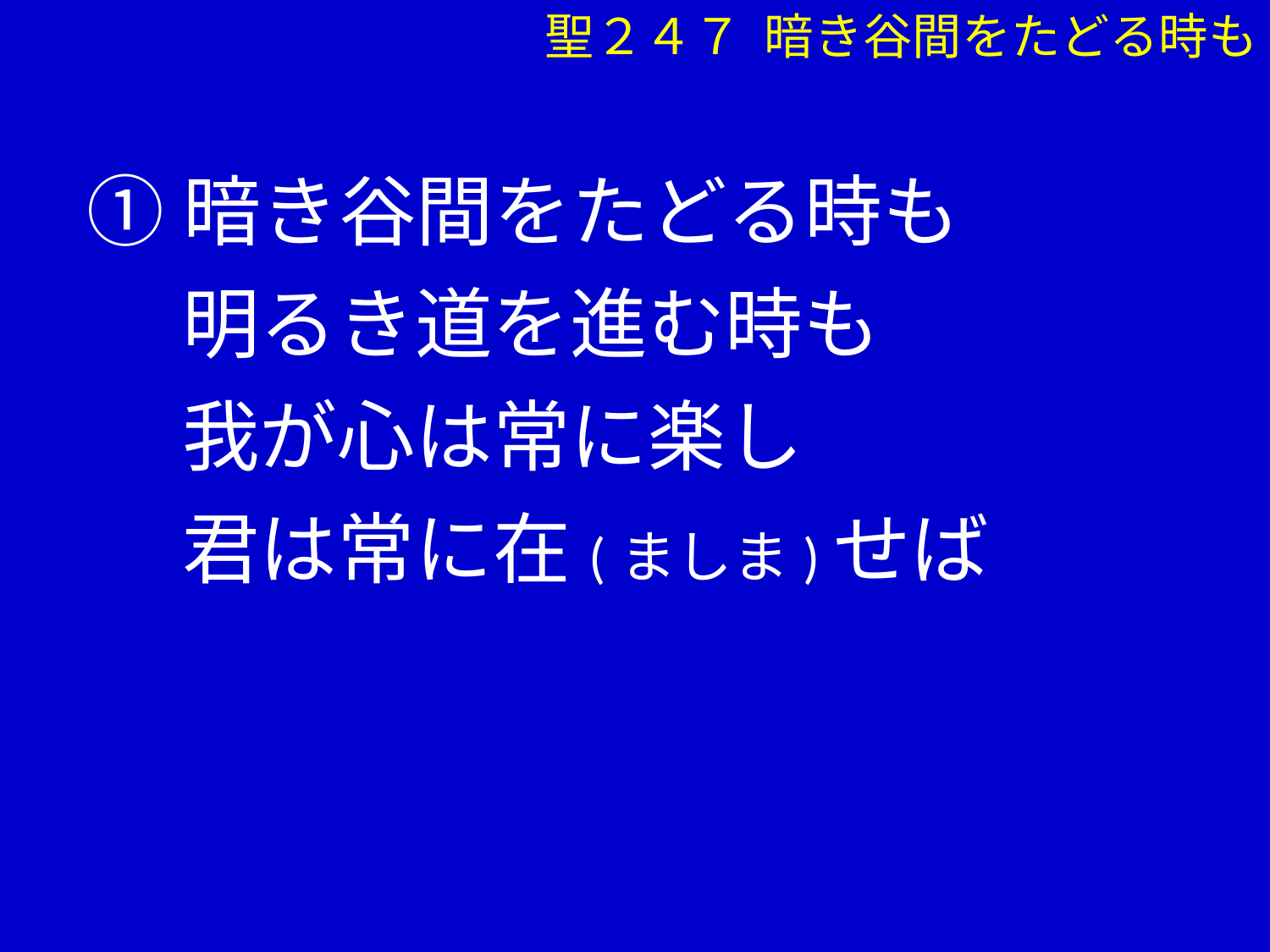

聖２４７  暗き谷間をたどる時も
①暗き谷間をたどる時も
　 明るき道を進む時も
　 我が心は常に楽し
　 君は常に在(ましま)せば